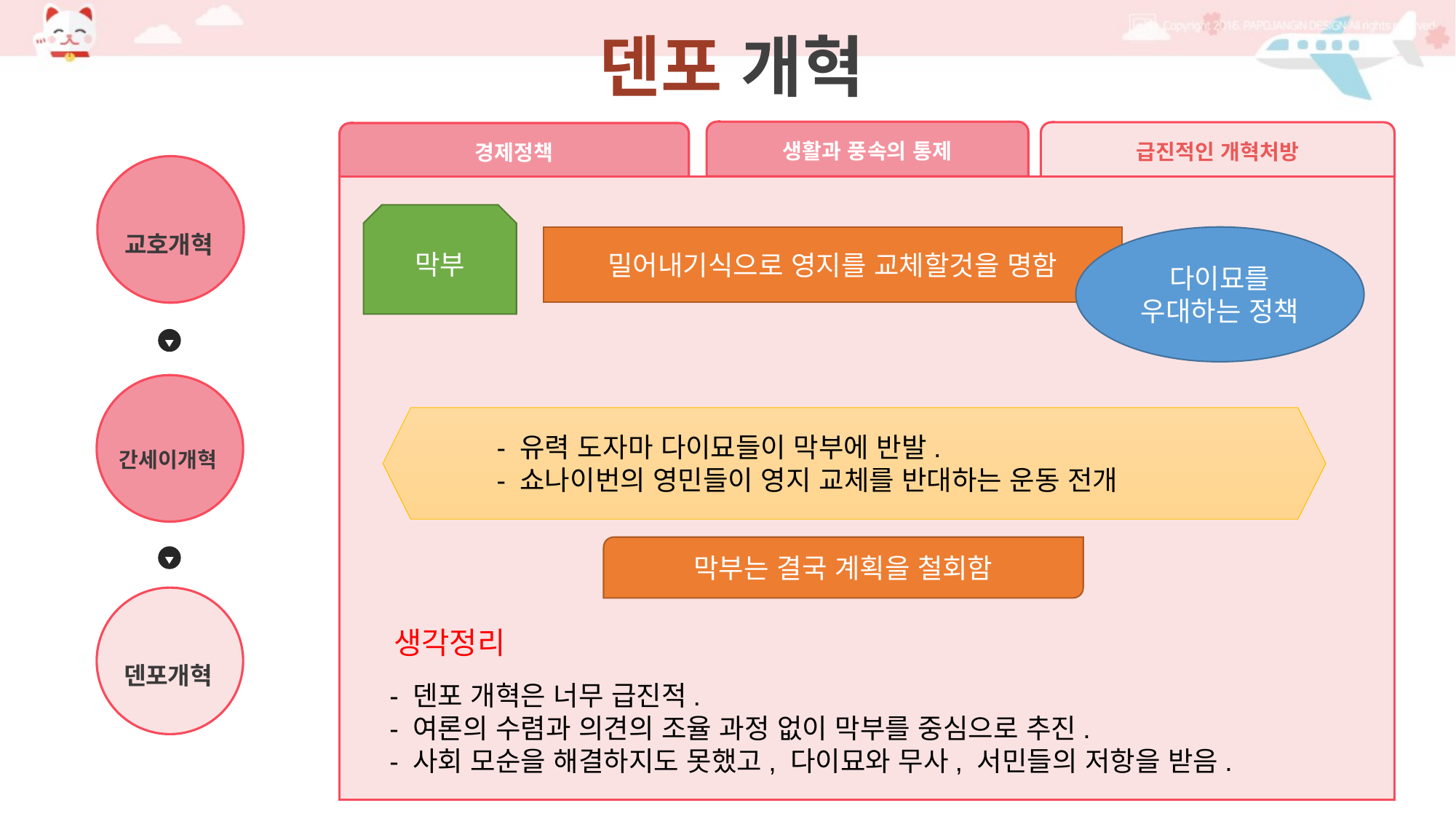

덴포 개혁
생활과 풍속의 통제
급진적인 개혁처방
경제정책

막부
교호개혁
밀어내기식으로 영지를 교체할것을 명함
다이묘를
우대하는 정책
▶

  - 유력 도자마 다이묘들이 막부에 반발.
  - 쇼나이번의 영민들이 영지 교체를 반대하는 운동 전개
간세이개혁
막부는 결국 계획을 철회함
▶

생각정리
  - 덴포 개혁은 너무 급진적.
  - 여론의 수렴과 의견의 조율 과정 없이 막부를 중심으로 추진.
  - 사회 모순을 해결하지도 못했고, 다이묘와 무사, 서민들의 저항을 받음.
덴포개혁